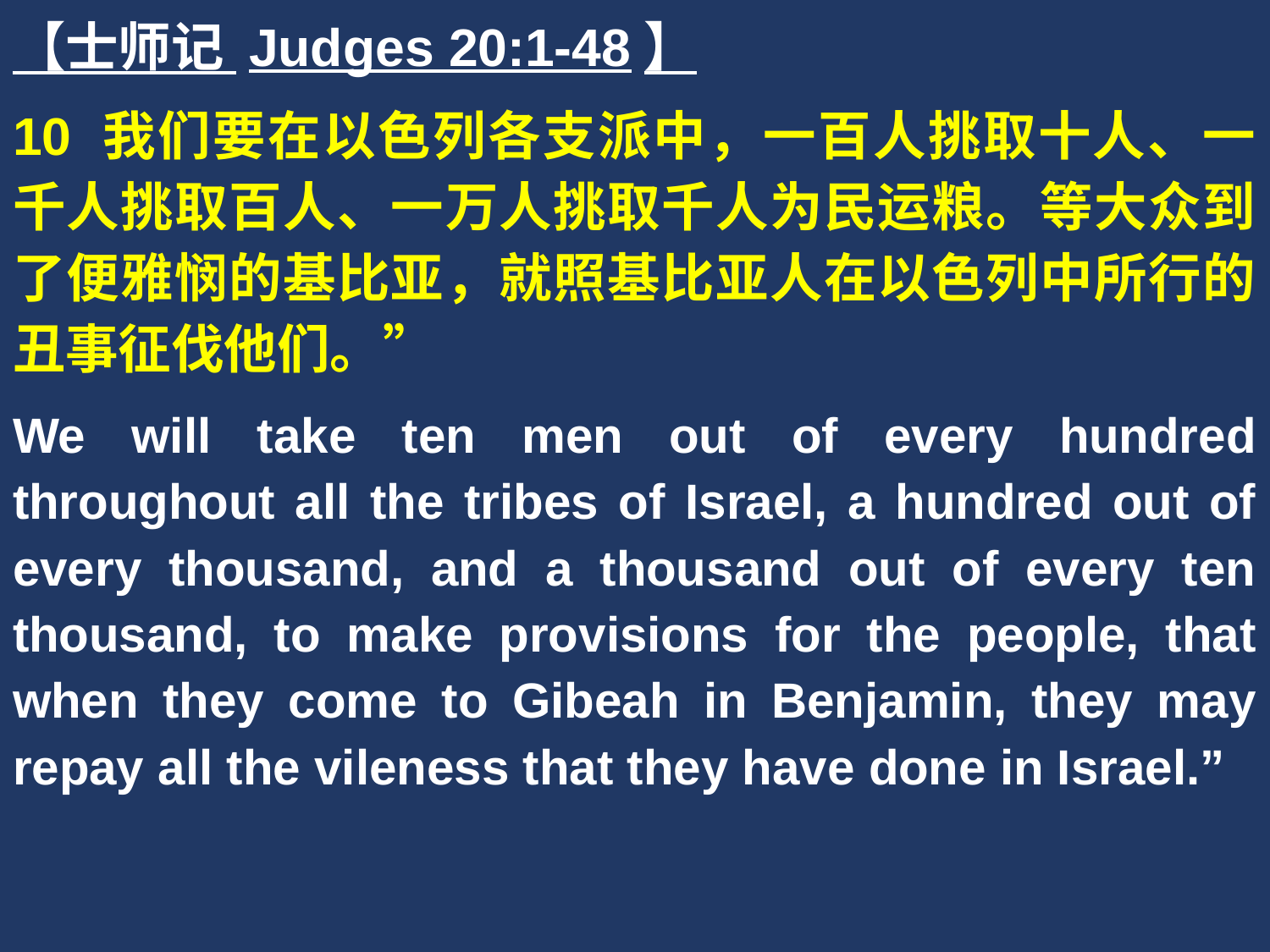

【士师记 Judges 20:1-48】
10 我们要在以色列各支派中，一百人挑取十人、一千人挑取百人、一万人挑取千人为民运粮。等大众到了便雅悯的基比亚，就照基比亚人在以色列中所行的丑事征伐他们。”
We will take ten men out of every hundred throughout all the tribes of Israel, a hundred out of every thousand, and a thousand out of every ten thousand, to make provisions for the people, that when they come to Gibeah in Benjamin, they may repay all the vileness that they have done in Israel.”